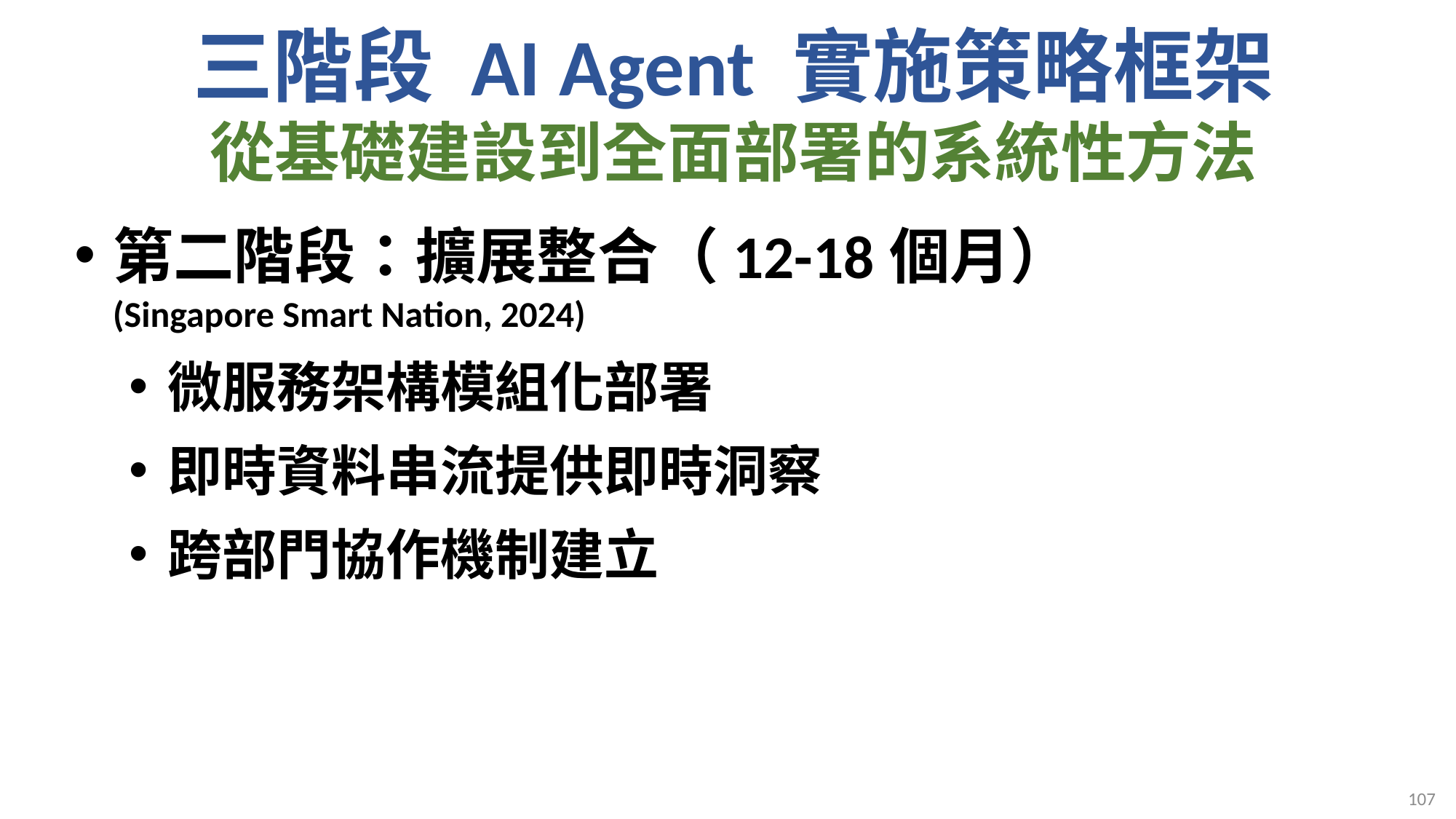

# 三階段 AI Agent 實施策略框架 從基礎建設到全面部署的系統性方法
第二階段：擴展整合（12-18個月）
(Singapore Smart Nation, 2024)
微服務架構模組化部署
即時資料串流提供即時洞察
跨部門協作機制建立
107